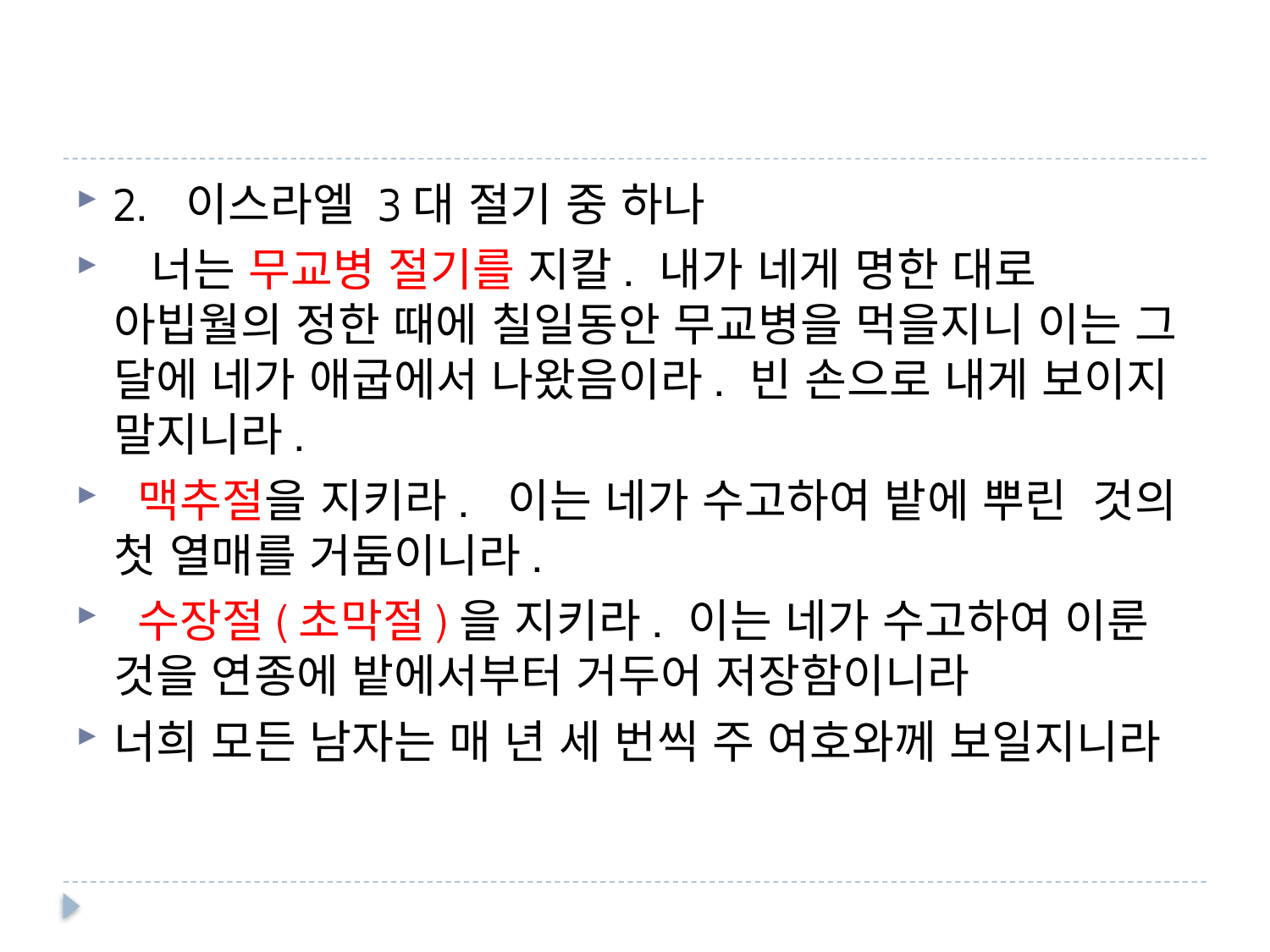

#
2.  이스라엘 3대 절기 중 하나
  너는 무교병 절기를 지칼. 내가 네게 명한 대로 아빕월의 정한 때에 칠일동안 무교병을 먹을지니 이는 그 달에 네가 애굽에서 나왔음이라. 빈 손으로 내게 보이지 말지니라.
 맥추절을 지키라.  이는 네가 수고하여 밭에 뿌린  것의  첫 열매를 거둠이니라.
 수장절(초막절)을 지키라. 이는 네가 수고하여 이룬 것을 연종에 밭에서부터 거두어 저장함이니라
너희 모든 남자는 매 년 세 번씩 주 여호와께 보일지니라